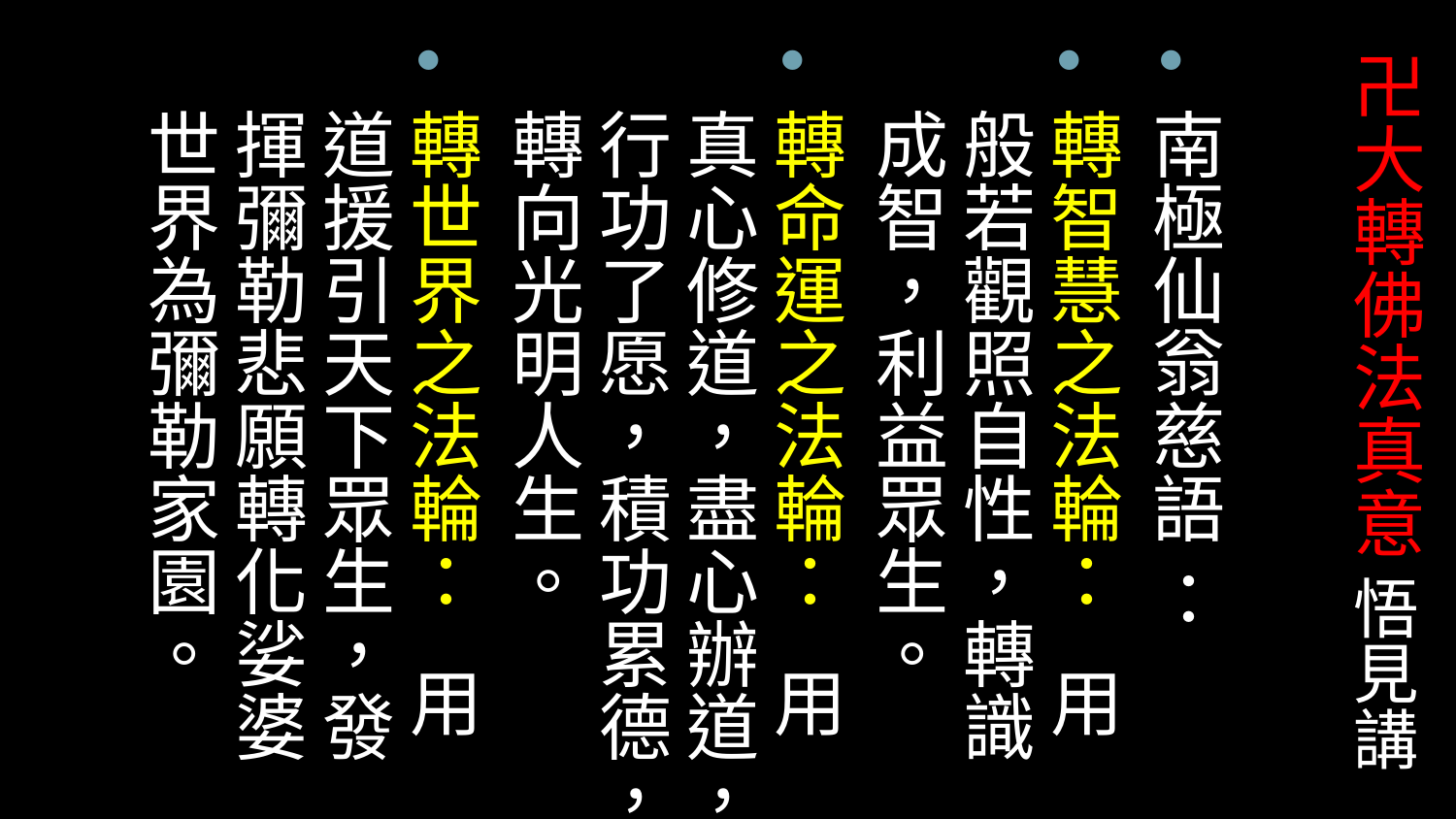

南極仙翁慈語 ：
轉智慧之法輪：   用般若觀照自性，轉識成智，利益眾生。
轉命運之法輪：   用真心修道，盡心辦道，行功了愿，積功累德，轉向光明人生。
轉世界之法輪：   用道援引天下眾生，發揮彌勒悲願轉化娑婆世界為彌勒家園。

# 卍大轉佛法真意 悟見講